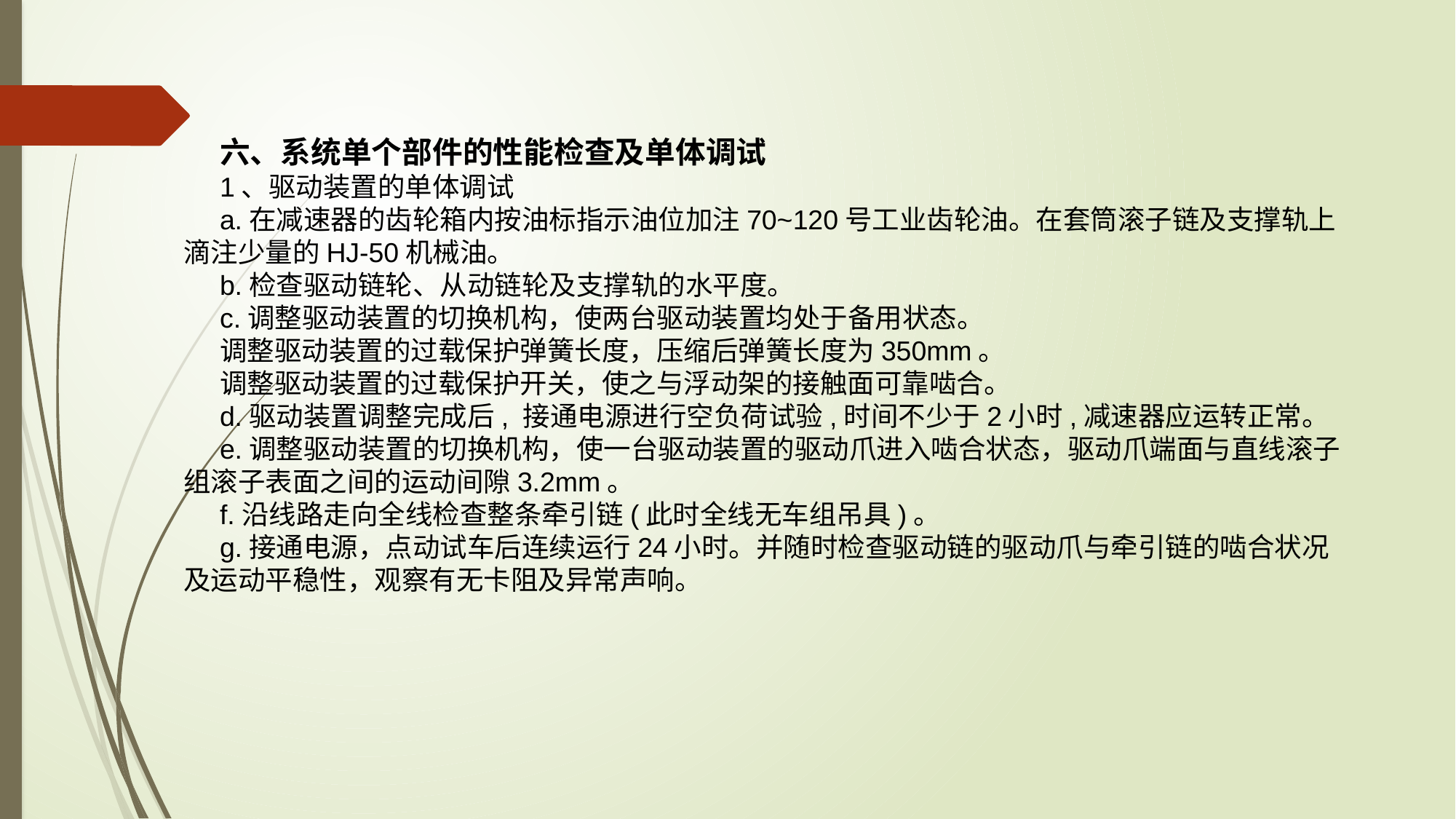

六、系统单个部件的性能检查及单体调试
1、驱动装置的单体调试
a.在减速器的齿轮箱内按油标指示油位加注70~120号工业齿轮油。在套筒滚子链及支撑轨上滴注少量的HJ-50机械油。
b.检查驱动链轮、从动链轮及支撑轨的水平度。
c.调整驱动装置的切换机构，使两台驱动装置均处于备用状态。
调整驱动装置的过载保护弹簧长度，压缩后弹簧长度为350mm。
调整驱动装置的过载保护开关，使之与浮动架的接触面可靠啮合。
d.驱动装置调整完成后, 接通电源进行空负荷试验,时间不少于2小时,减速器应运转正常。
e.调整驱动装置的切换机构，使一台驱动装置的驱动爪进入啮合状态，驱动爪端面与直线滚子组滚子表面之间的运动间隙3.2mm。
f.沿线路走向全线检查整条牵引链(此时全线无车组吊具)。
g.接通电源，点动试车后连续运行24小时。并随时检查驱动链的驱动爪与牵引链的啮合状况及运动平稳性，观察有无卡阻及异常声响。